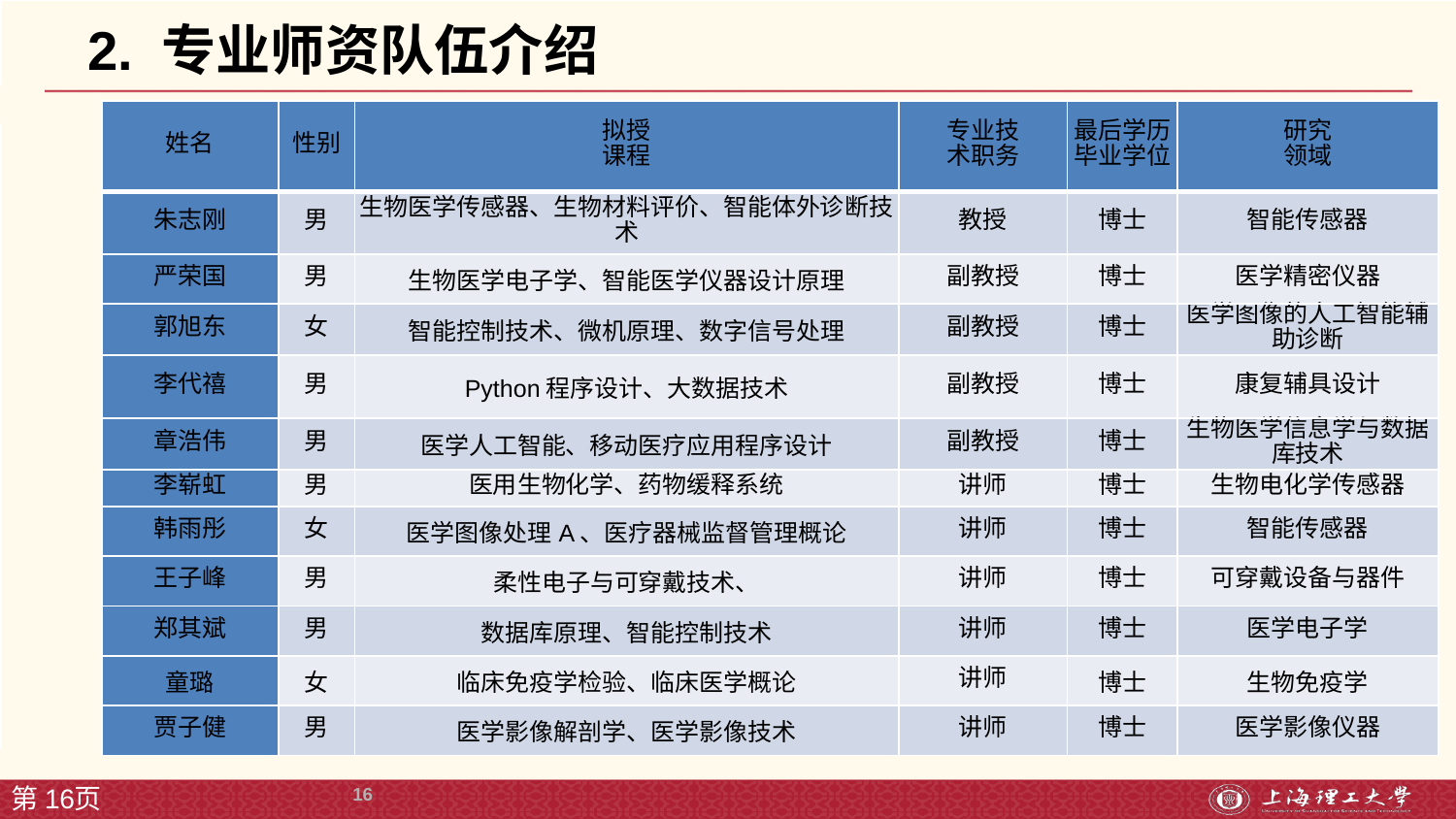

# 2. 专业师资队伍介绍
| 姓名 | 性别 | 拟授 课程 | 专业技 术职务 | 最后学历毕业学位 | 研究 领域 |
| --- | --- | --- | --- | --- | --- |
| 朱志刚 | 男 | 生物医学传感器、生物材料评价、智能体外诊断技术 | 教授 | 博士 | 智能传感器 |
| 严荣国 | 男 | 生物医学电子学、智能医学仪器设计原理 | 副教授 | 博士 | 医学精密仪器 |
| 郭旭东 | 女 | 智能控制技术、微机原理、数字信号处理 | 副教授 | 博士 | 医学图像的人工智能辅助诊断 |
| 李代禧 | 男 | Python程序设计、大数据技术 | 副教授 | 博士 | 康复辅具设计 |
| 章浩伟 | 男 | 医学人工智能、移动医疗应用程序设计 | 副教授 | 博士 | 生物医学信息学与数据库技术 |
| 李崭虹 | 男 | 医用生物化学、药物缓释系统 | 讲师 | 博士 | 生物电化学传感器 |
| 韩雨彤 | 女 | 医学图像处理A、医疗器械监督管理概论 | 讲师 | 博士 | 智能传感器 |
| 王子峰 | 男 | 柔性电子与可穿戴技术、 | 讲师 | 博士 | 可穿戴设备与器件 |
| 郑其斌 | 男 | 数据库原理、智能控制技术 | 讲师 | 博士 | 医学电子学 |
| 童璐 | 女 | 临床免疫学检验、临床医学概论 | 讲师 | 博士 | 生物免疫学 |
| 贾子健 | 男 | 医学影像解剖学、医学影像技术 | 讲师 | 博士 | 医学影像仪器 |
16
第16页